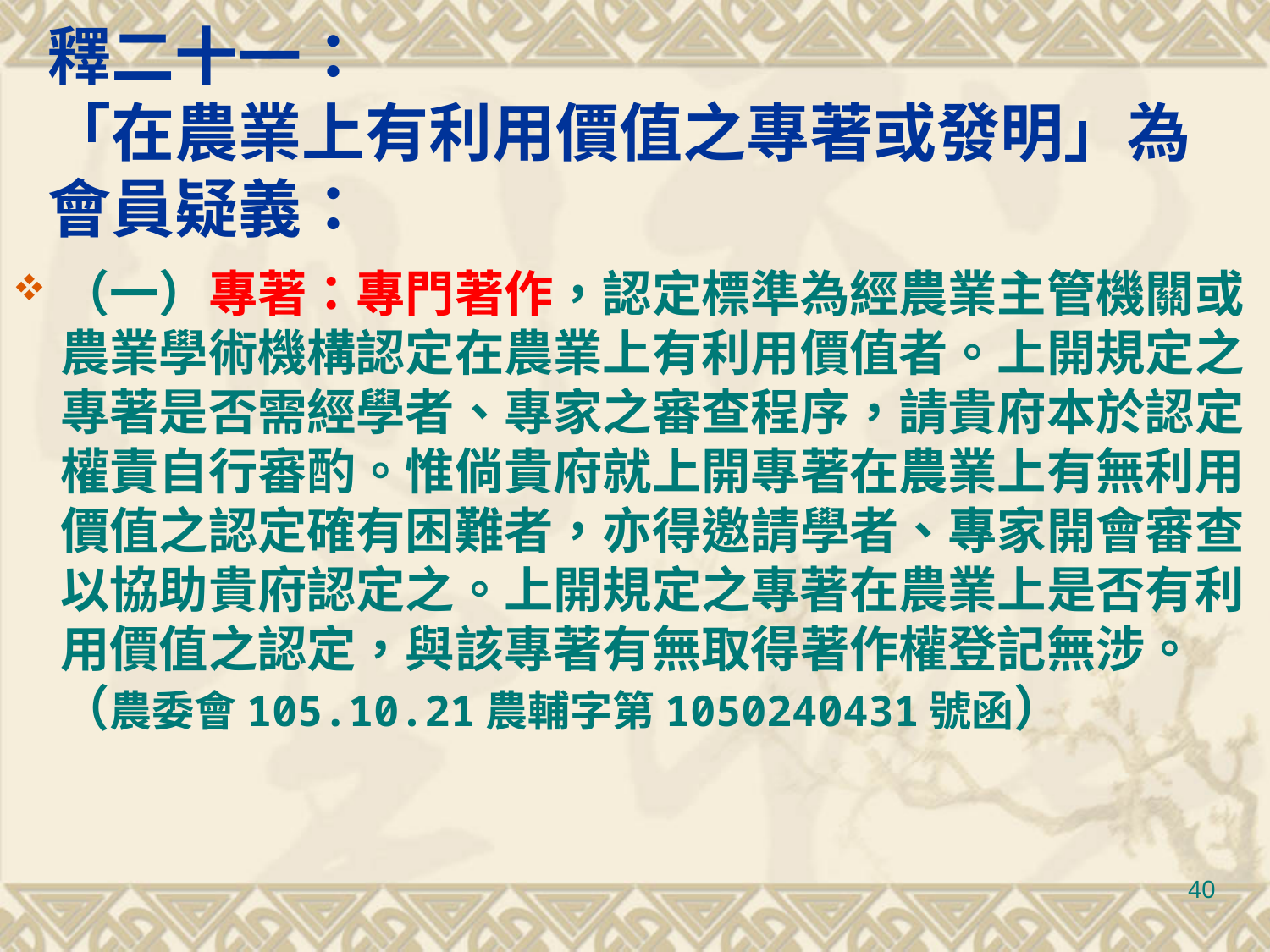

# 釋二十一： 「在農業上有利用價值之專著或發明」為會員疑義：
（一）專著：專門著作，認定標準為經農業主管機關或農業學術機構認定在農業上有利用價值者。上開規定之專著是否需經學者、專家之審查程序，請貴府本於認定權責自行審酌。惟倘貴府就上開專著在農業上有無利用價值之認定確有困難者，亦得邀請學者、專家開會審查以協助貴府認定之。上開規定之專著在農業上是否有利用價值之認定，與該專著有無取得著作權登記無涉。（農委會105.10.21農輔字第1050240431號函）

40